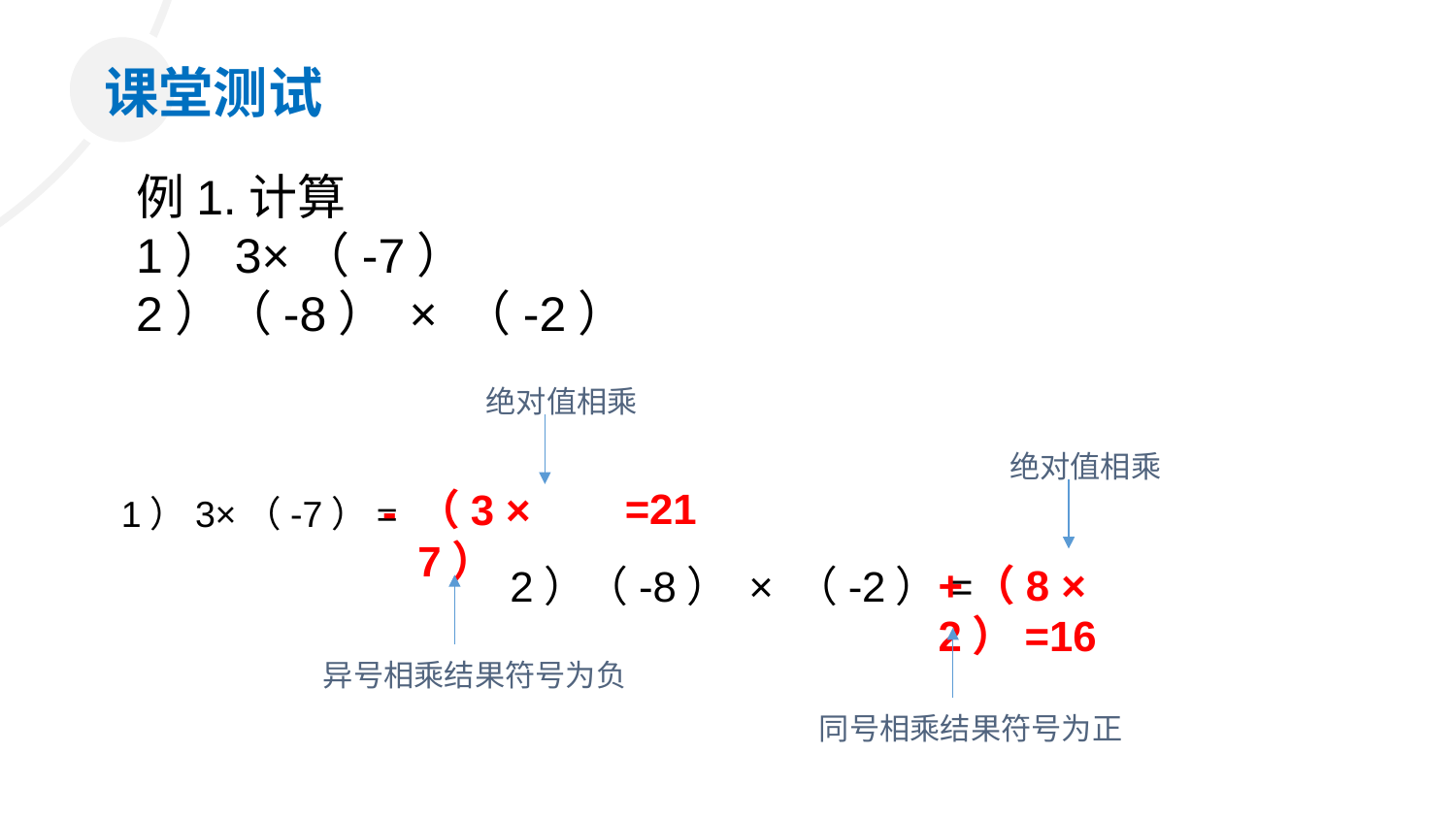

课堂测试
例1.计算
1）3×（-7）
2）（-8） × （-2）
绝对值相乘
绝对值相乘
=21
（3 × 7）
-
   1）3×（-7）=
+（8 × 2）=16
2）（-8） × （-2）=
异号相乘结果符号为负
同号相乘结果符号为正